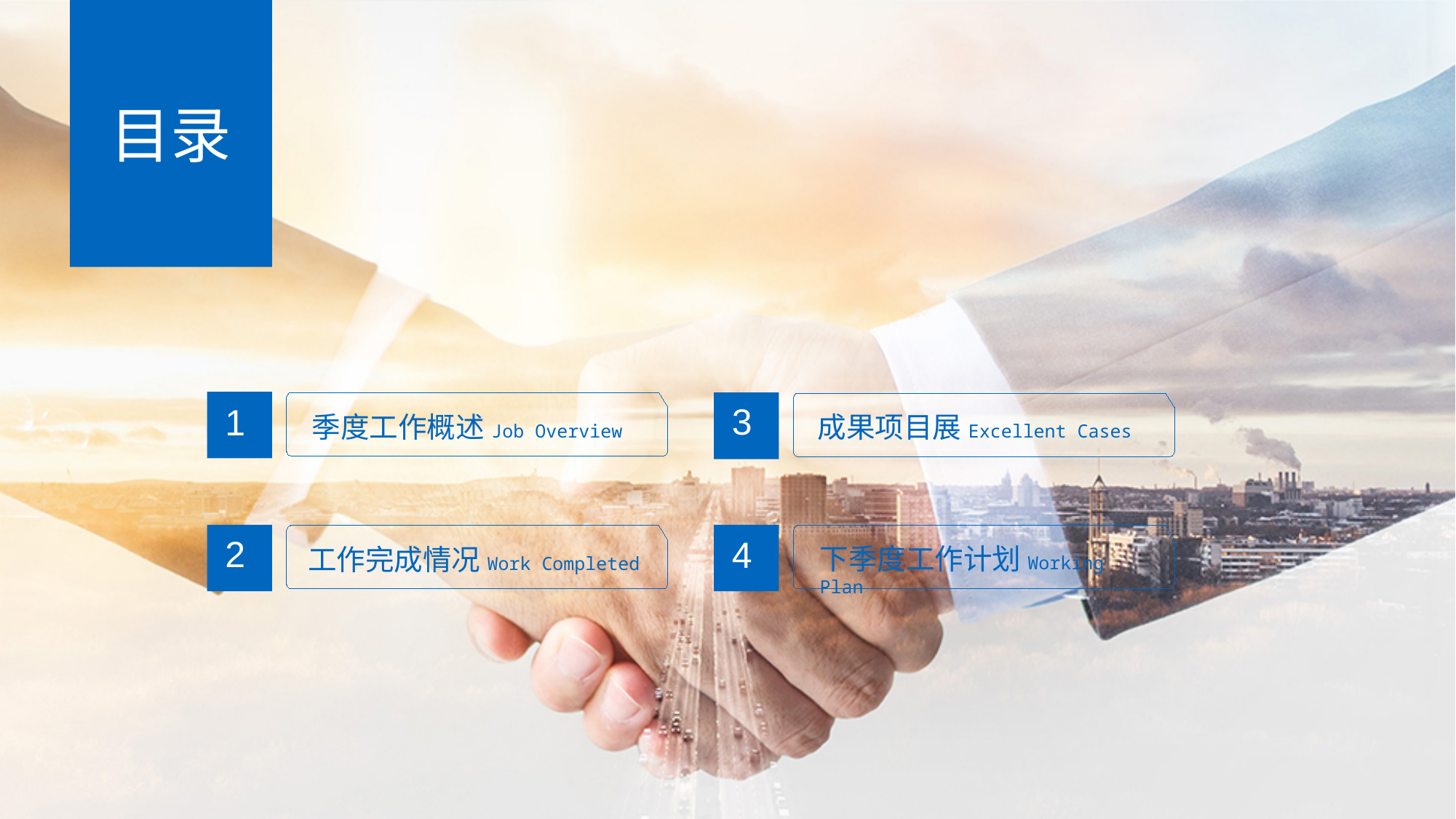

目录

1

3

季度工作概述Job Overview
成果项目展Excellent Cases

2

4

下季度工作计划Working Plan
工作完成情况Work Completed